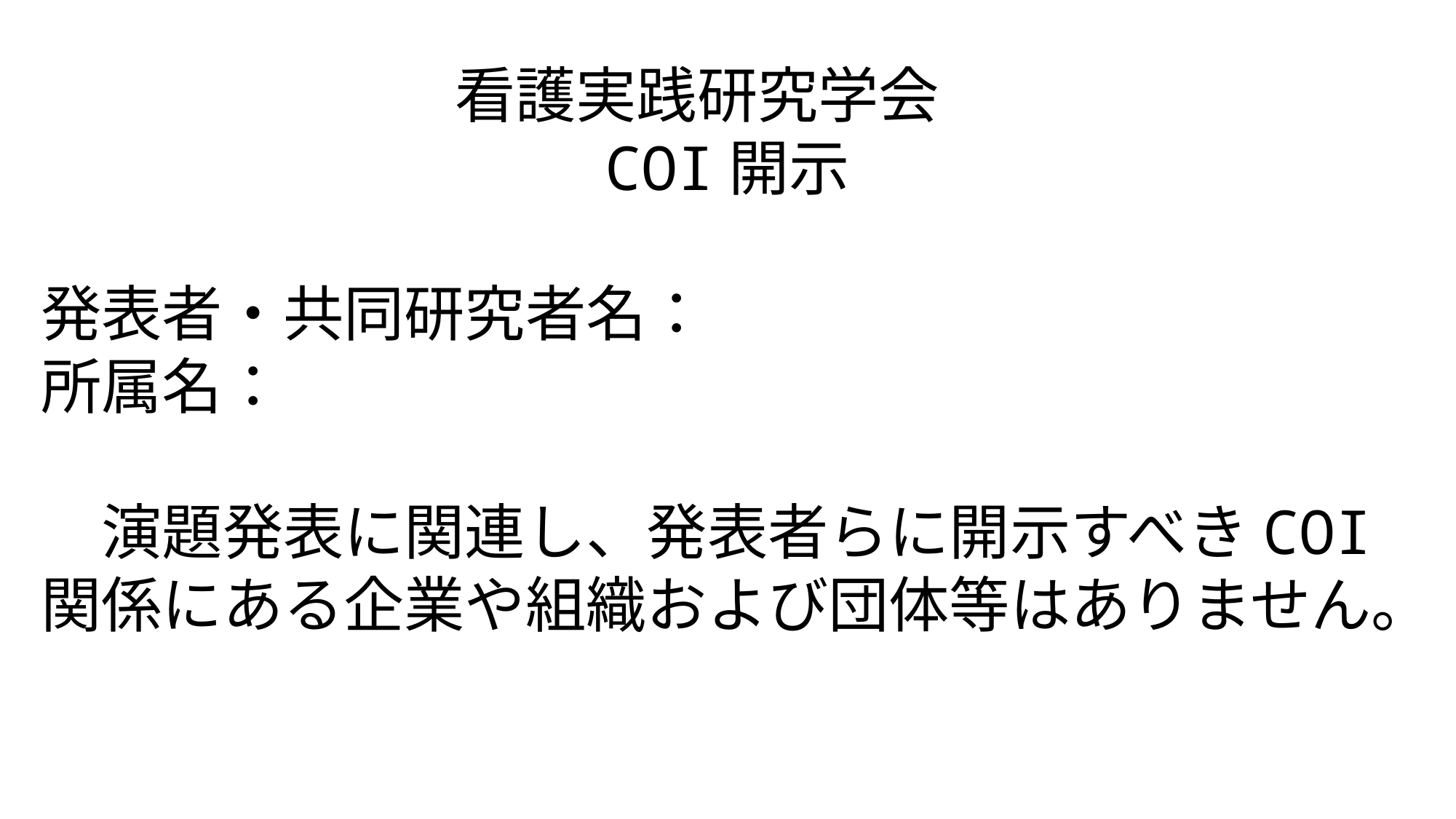

看護実践研究学会
COI開示

発表者・共同研究者名：
所属名：

　演題発表に関連し、発表者らに開示すべきCOI関係にある企業や組織および団体等はありません。